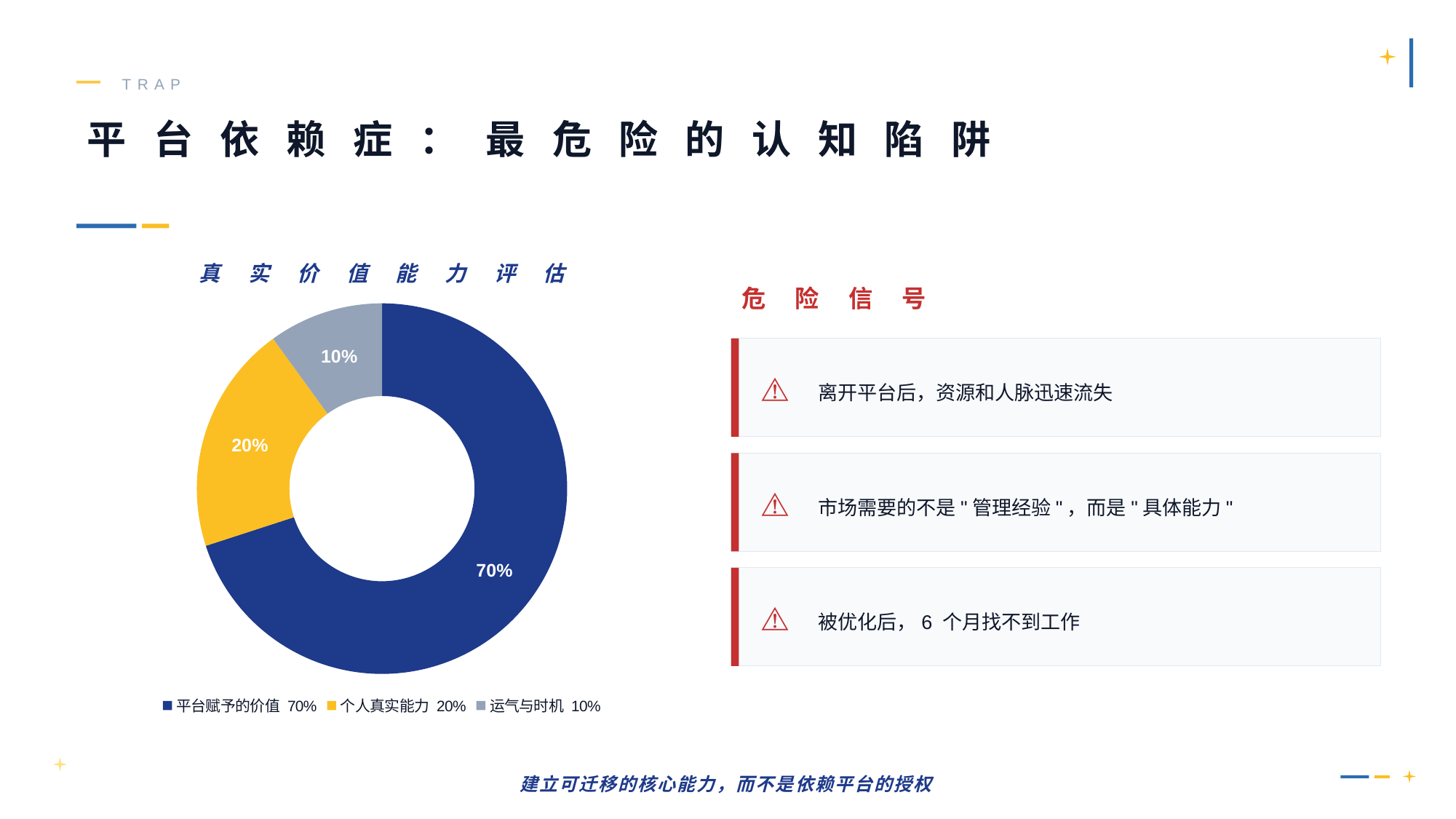

TRAP

平  台  依  赖  症  ：  最  危  险  的  认  知  陷  阱

真  实  价  值  能  力  评  估
危  险  信  号

### Chart

| Category | 真实价值能力评估 |
|---|---|
| 平台赋予的价值 70% | 70.0 |
| 个人真实能力 20% | 20.0 |
| 运气与时机 10% | 10.0 |

⚠
离开平台后，资源和人脉迅速流失

⚠
市场需要的不是"管理经验"，而是"具体能力"

⚠
被优化后，6 个月找不到工作

建立可迁移的核心能力，而不是依赖平台的授权